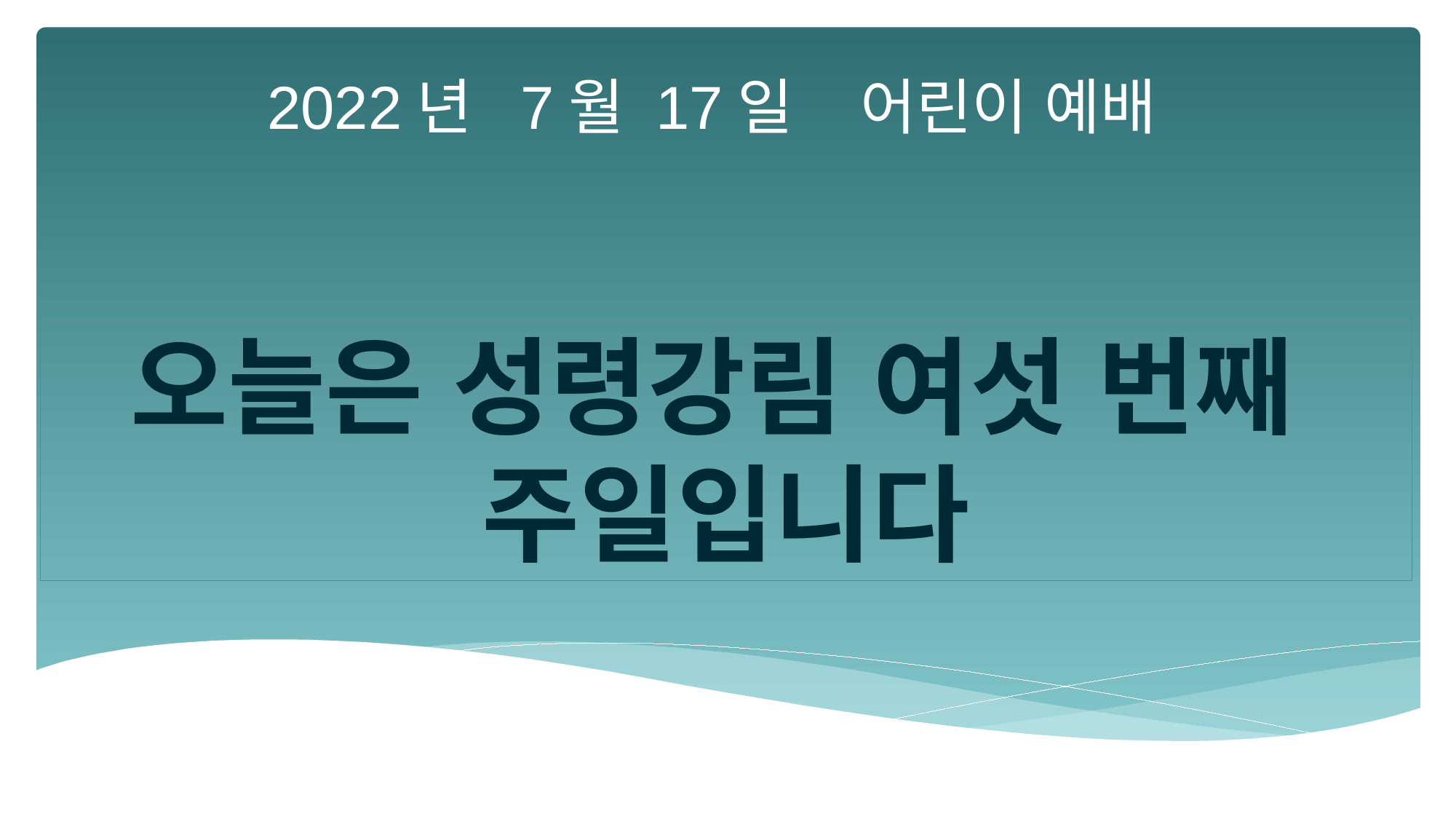

2022년  7월 17일    어린이 예배
오늘은 성령강림 여섯 번째
주일입니다